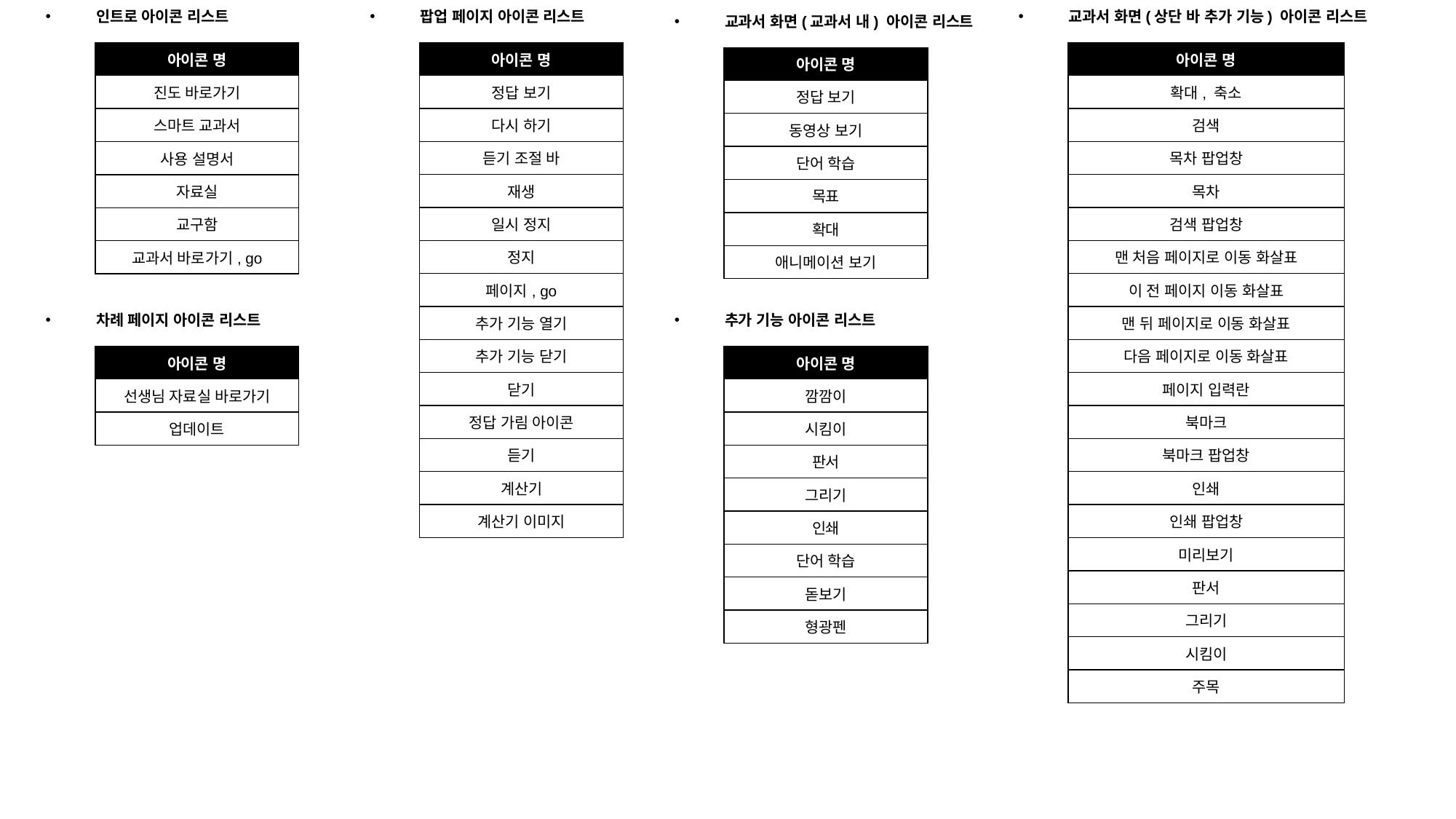

인트로 아이콘 리스트
팝업 페이지 아이콘 리스트
교과서 화면(상단 바 추가 기능) 아이콘 리스트
교과서 화면(교과서 내) 아이콘 리스트
| 아이콘 명 |
| --- |
| 진도 바로가기 |
| 스마트 교과서 |
| 사용 설명서 |
| 자료실 |
| 교구함 |
| 교과서 바로가기, go |
| 아이콘 명 |
| --- |
| 정답 보기 |
| 다시 하기 |
| 듣기 조절 바 |
| 재생 |
| 일시 정지 |
| 정지 |
| 페이지, go |
| 추가 기능 열기 |
| 추가 기능 닫기 |
| 닫기 |
| 정답 가림 아이콘 |
| 듣기 |
| 계산기 |
| 계산기 이미지 |
| 아이콘 명 |
| --- |
| 확대, 축소 |
| 검색 |
| 목차 팝업창 |
| 목차 |
| 검색 팝업창 |
| 맨 처음 페이지로 이동 화살표 |
| 이 전 페이지 이동 화살표 |
| 맨 뒤 페이지로 이동 화살표 |
| 다음 페이지로 이동 화살표 |
| 페이지 입력란 |
| 북마크 |
| 북마크 팝업창 |
| 인쇄 |
| 인쇄 팝업창 |
| 미리보기 |
| 판서 |
| 그리기 |
| 시킴이 |
| 주목 |
| 아이콘 명 |
| --- |
| 정답 보기 |
| 동영상 보기 |
| 단어 학습 |
| 목표 |
| 확대 |
| 애니메이션 보기 |

차례 페이지 아이콘 리스트
추가 기능 아이콘 리스트
| 아이콘 명 |
| --- |
| 선생님 자료실 바로가기 |
| 업데이트 |
| 아이콘 명 |
| --- |
| 깜깜이 |
| 시킴이 |
| 판서 |
| 그리기 |
| 인쇄 |
| 단어 학습 |
| 돋보기 |
| 형광펜 |